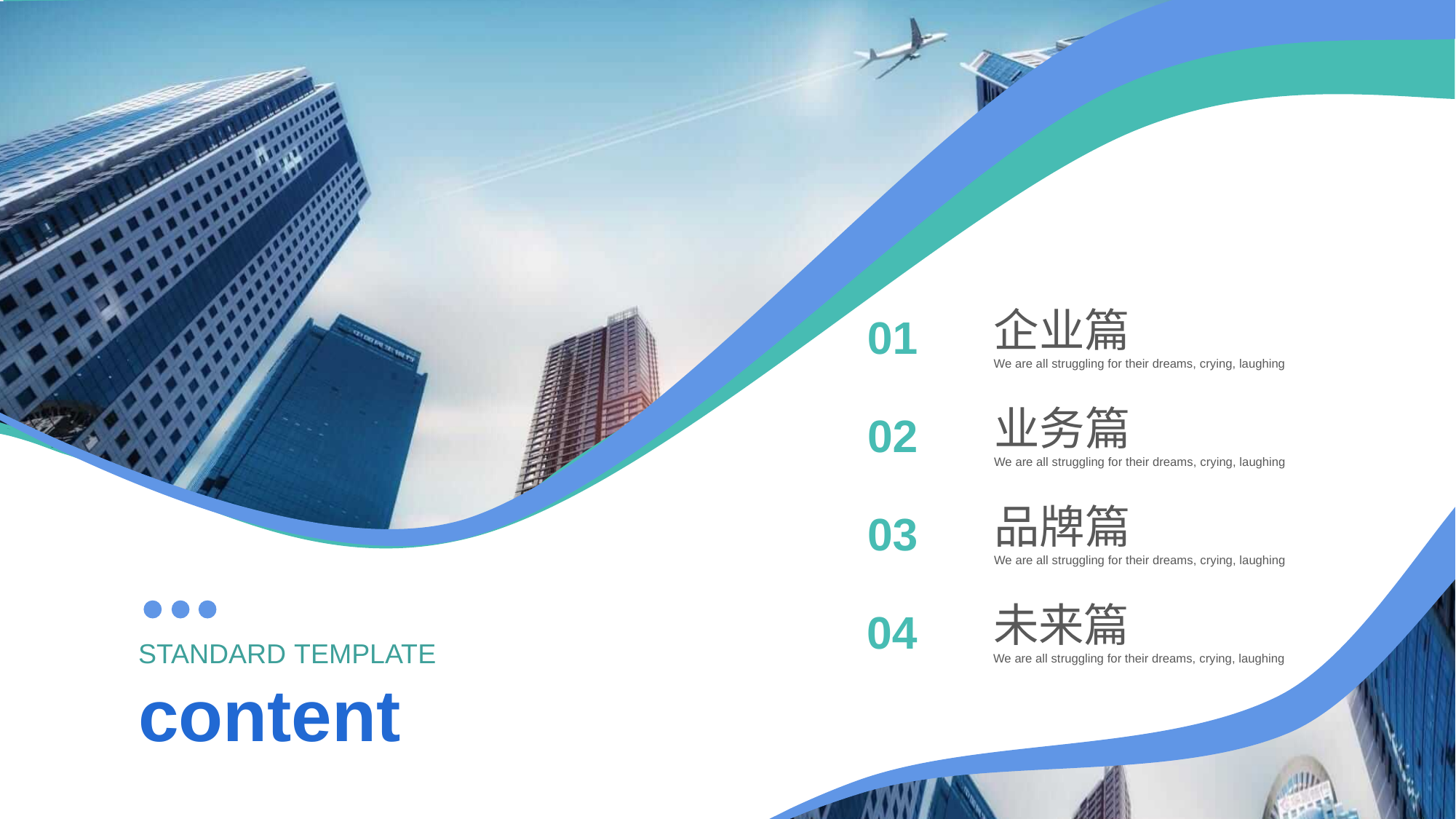

企业篇
We are all struggling for their dreams, crying, laughing
01
业务篇
We are all struggling for their dreams, crying, laughing
02
品牌篇
We are all struggling for their dreams, crying, laughing
03

https://www.ypppt.com/
未来篇
We are all struggling for their dreams, crying, laughing
04

STANDARD  TEMPLATE
content